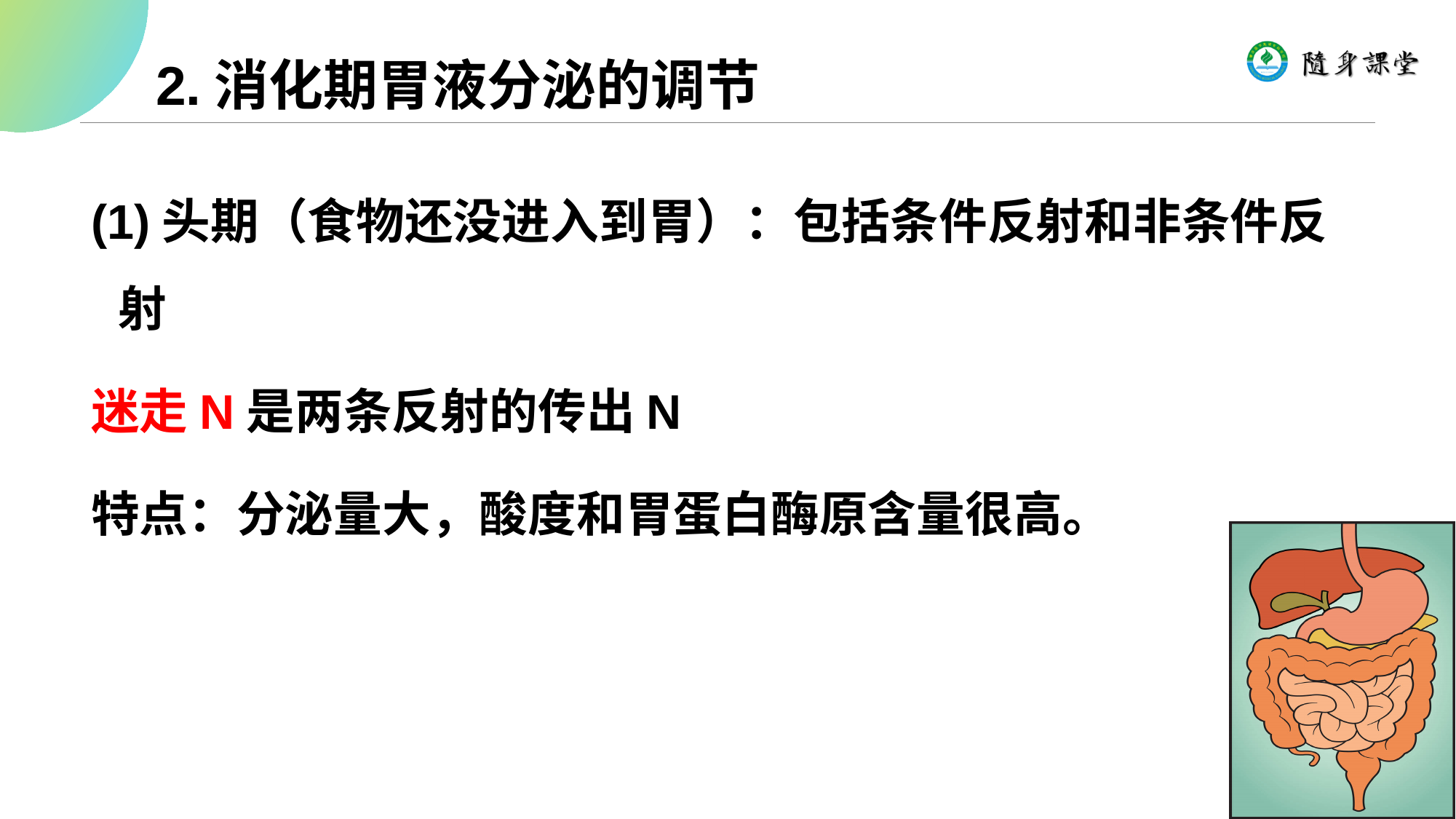

# 2.消化期胃液分泌的调节
(1)头期（食物还没进入到胃）：包括条件反射和非条件反射
迷走N是两条反射的传出N
特点：分泌量大，酸度和胃蛋白酶原含量很高。